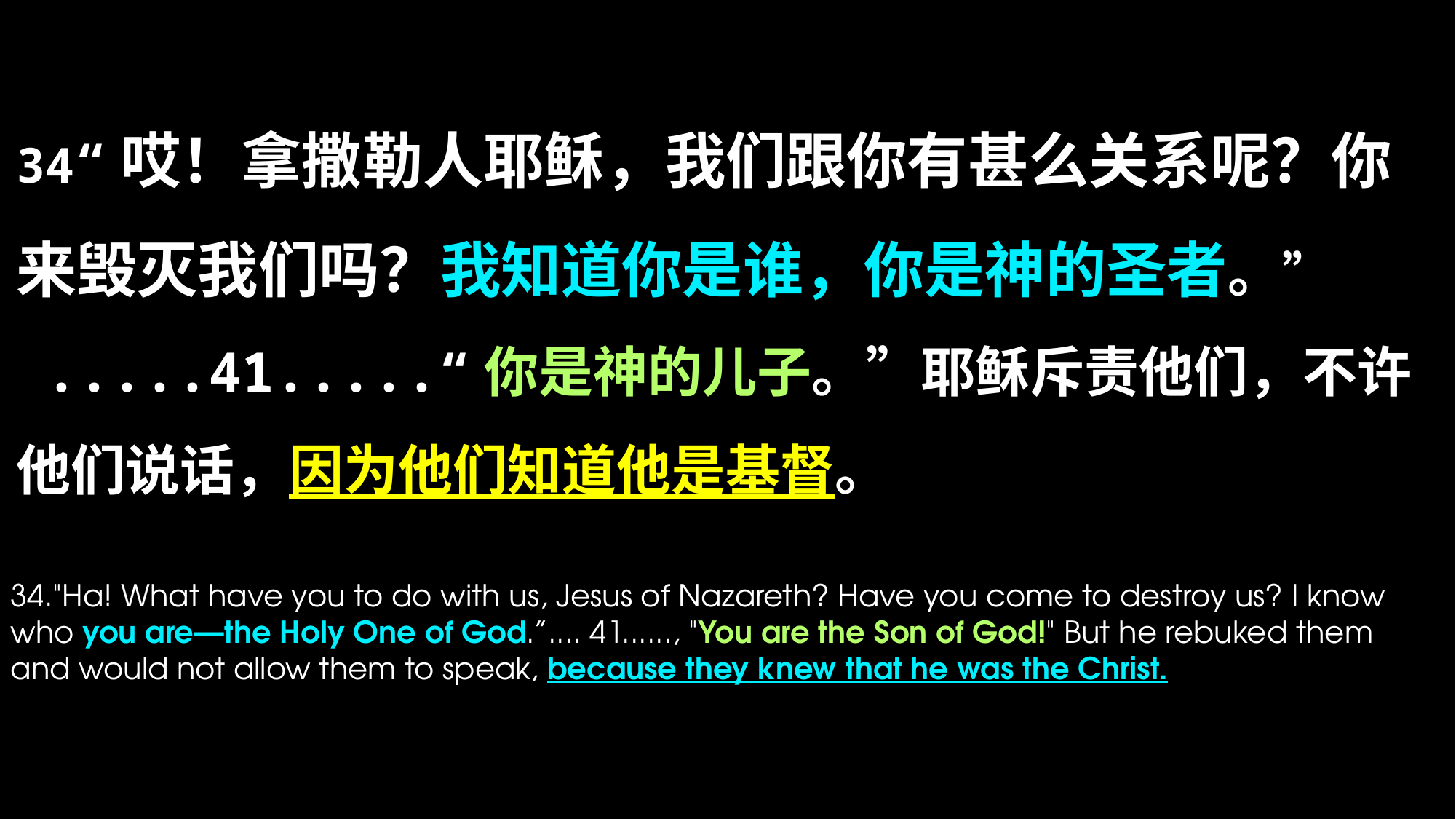

34“哎！拿撒勒人耶稣，我们跟你有甚么关系呢？你来毁灭我们吗？我知道你是谁，你是神的圣者。”
 .....41.....“你是神的儿子。”耶稣斥责他们，不许他们说话，因为他们知道他是基督。

34."Ha! What have you to do with us, Jesus of Nazareth? Have you come to destroy us? I know who you are—the Holy One of God.”.... 41......, "You are the Son of God!" But he rebuked them and would not allow them to speak, because they knew that he was the Christ.